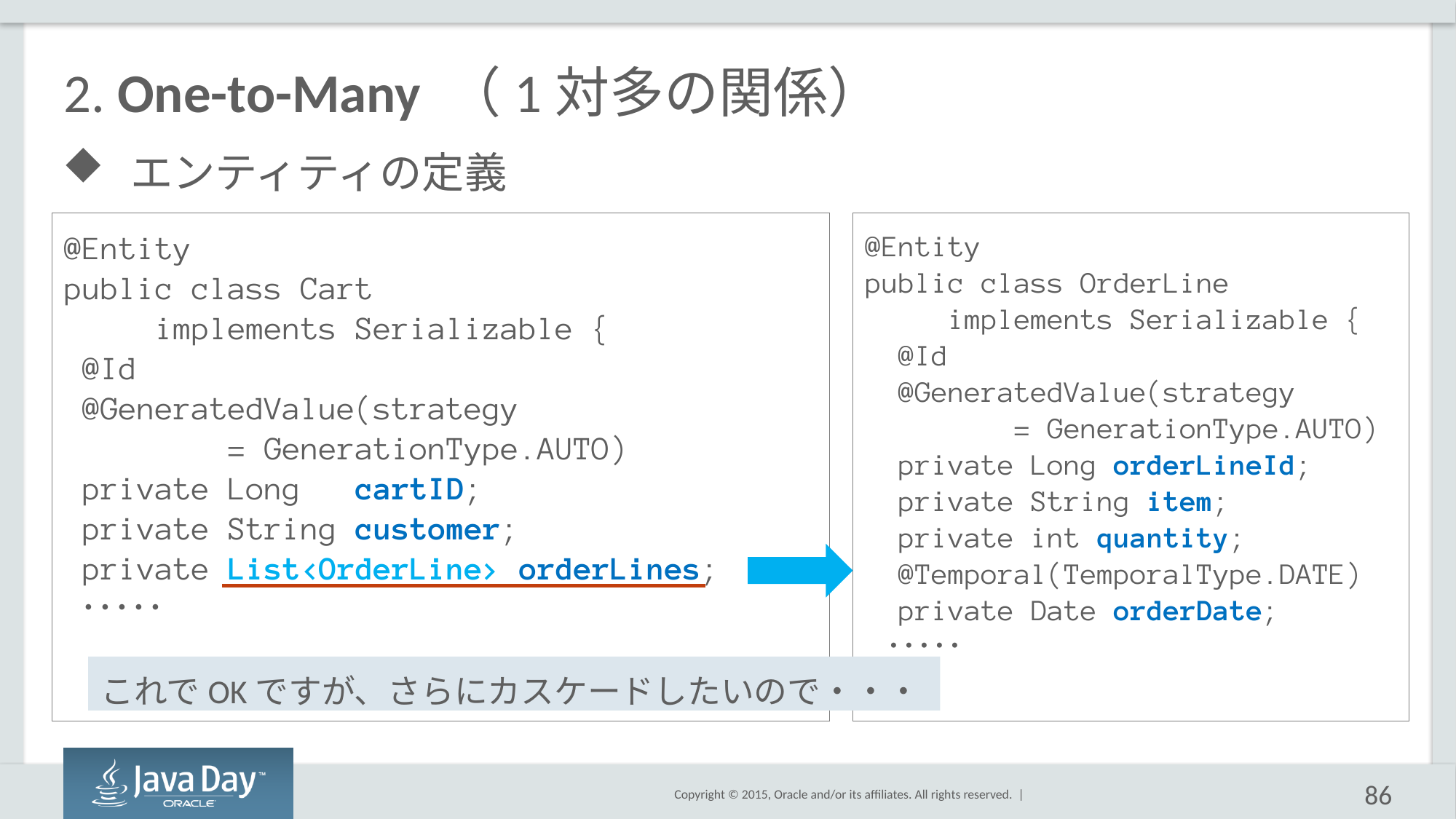

# 2. One-to-Many （1対多の関係）
エンティティの定義

@Entity
public class Cart
     implements Serializable {
 @Id
 @GeneratedValue(strategy
         = GenerationType.AUTO)
 private Long   cartID;
 private String customer;
 private List<OrderLine> orderLines;
 ･････

@Entity
public class OrderLine
     implements Serializable {
  @Id
  @GeneratedValue(strategy
         = GenerationType.AUTO)
  private Long orderLineId;
  private String item;
  private int quantity;
  @Temporal(TemporalType.DATE)
  private Date orderDate;
  ･････

これでOKですが、さらにカスケードしたいので・・・
86